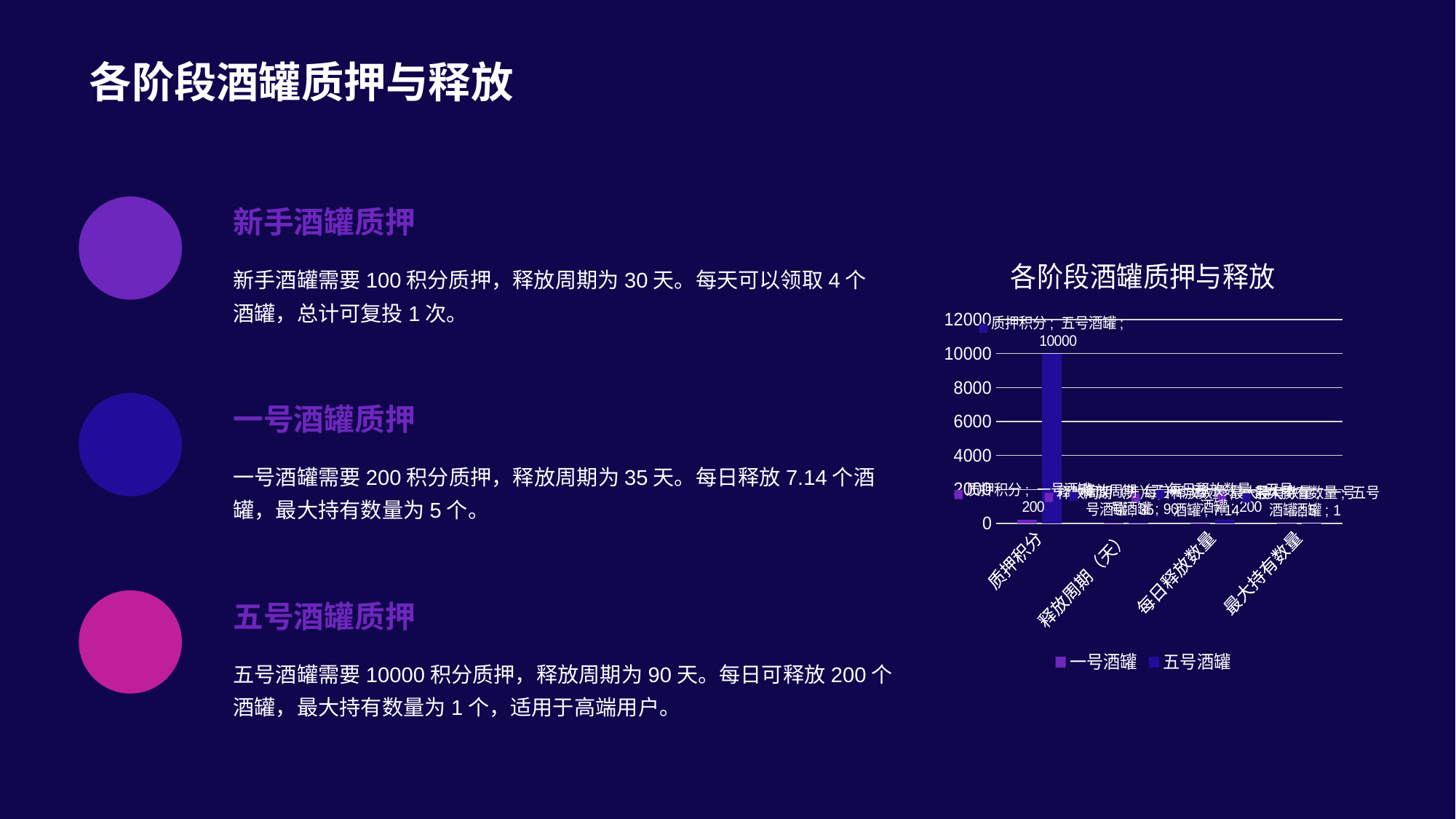

各阶段酒罐质押与释放
新手酒罐质押
新手酒罐需要100积分质押，释放周期为30天。每天可以领取4个酒罐，总计可复投1次。
一号酒罐质押
一号酒罐需要200积分质押，释放周期为35天。每日释放7.14个酒罐，最大持有数量为5个。
五号酒罐质押
五号酒罐需要10000积分质押，释放周期为90天。每日可释放200个酒罐，最大持有数量为1个，适用于高端用户。

### Chart: 各阶段酒罐质押与释放

| Category | 一号酒罐 | 五号酒罐 |
|---|---|---|
| 质押积分 | 200.0 | 10000.0 |
| 释放周期（天） | 35.0 | 90.0 |
| 每日释放数量 | 7.14 | 200.0 |
| 最大持有数量 | 5.0 | 1.0 |